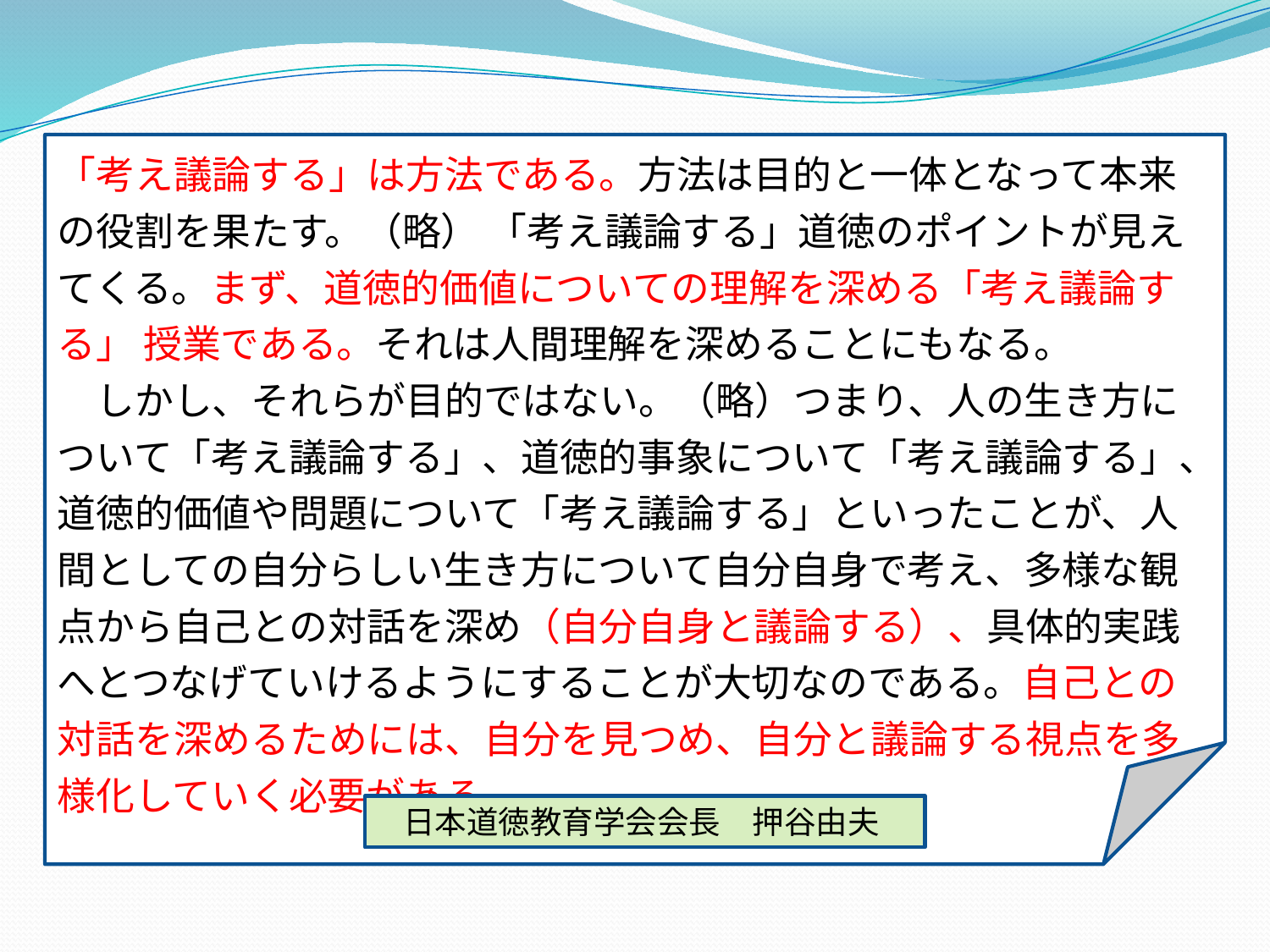

「考え議論する」は方法である。方法は目的と一体となって本来の役割を果たす。（略） 「考え議論する」道徳のポイントが見えてくる。まず、道徳的価値についての理解を深める「考え議論する」 授業である。それは人間理解を深めることにもなる。
　しかし、それらが目的ではない。（略）つまり、人の生き方について「考え議論する」、道徳的事象について「考え議論する」、道徳的価値や問題について「考え議論する」といったことが、人間としての自分らしい生き方について自分自身で考え、多様な観点から自己との対話を深め（自分自身と議論する）、具体的実践へとつなげていけるようにすることが大切なのである。自己との対話を深めるためには、自分を見つめ、自分と議論する視点を多様化していく必要がある。

日本道徳教育学会会長　押谷由夫